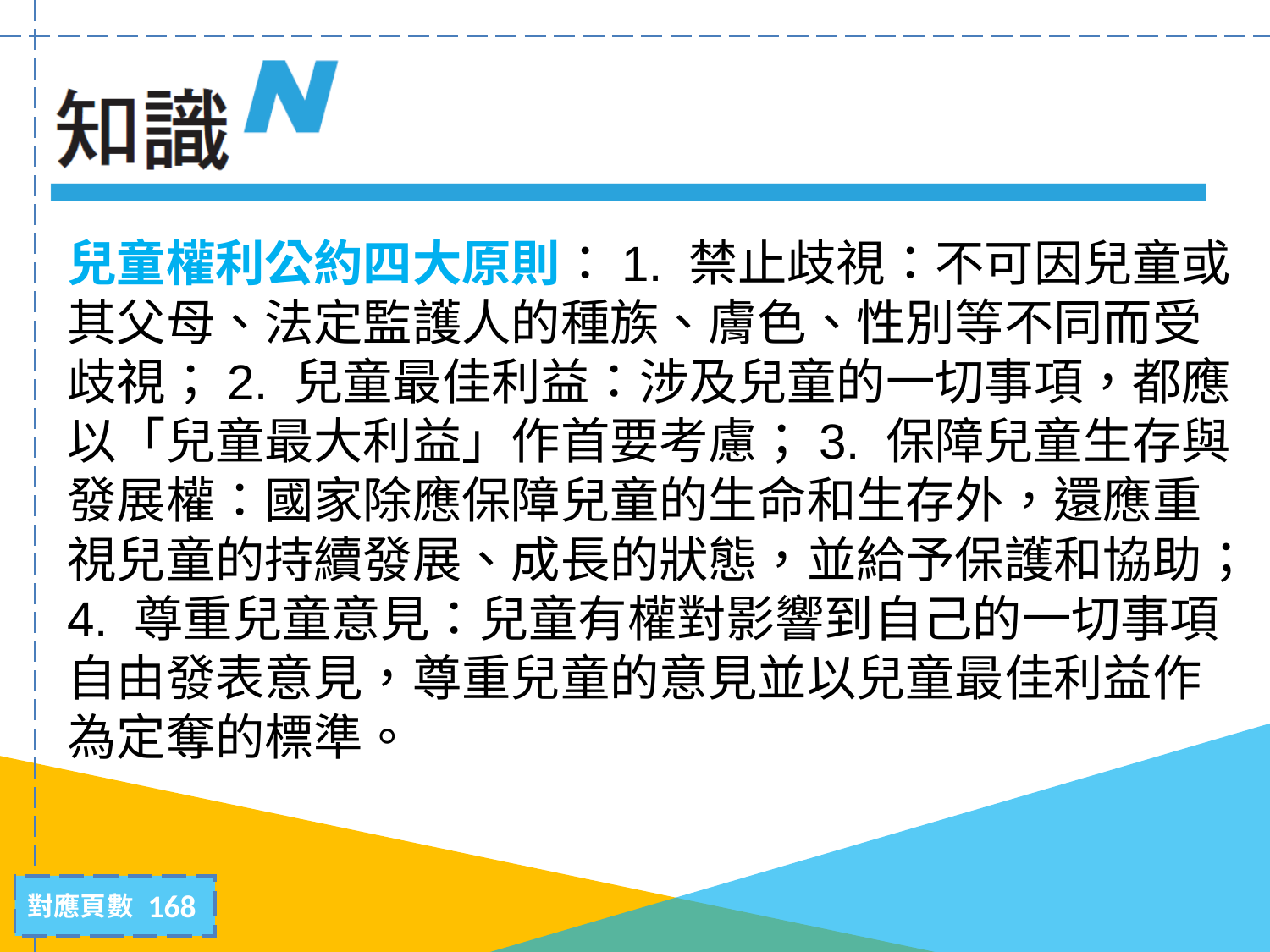

兒童權利公約四大原則：1. 禁止歧視：不可因兒童或其父母、法定監護人的種族、膚色、性別等不同而受歧視；2. 兒童最佳利益：涉及兒童的一切事項，都應以「兒童最大利益」作首要考慮；3. 保障兒童生存與發展權：國家除應保障兒童的生命和生存外，還應重視兒童的持續發展、成長的狀態，並給予保護和協助；4. 尊重兒童意見：兒童有權對影響到自己的一切事項自由發表意見，尊重兒童的意見並以兒童最佳利益作為定奪的標準。
168